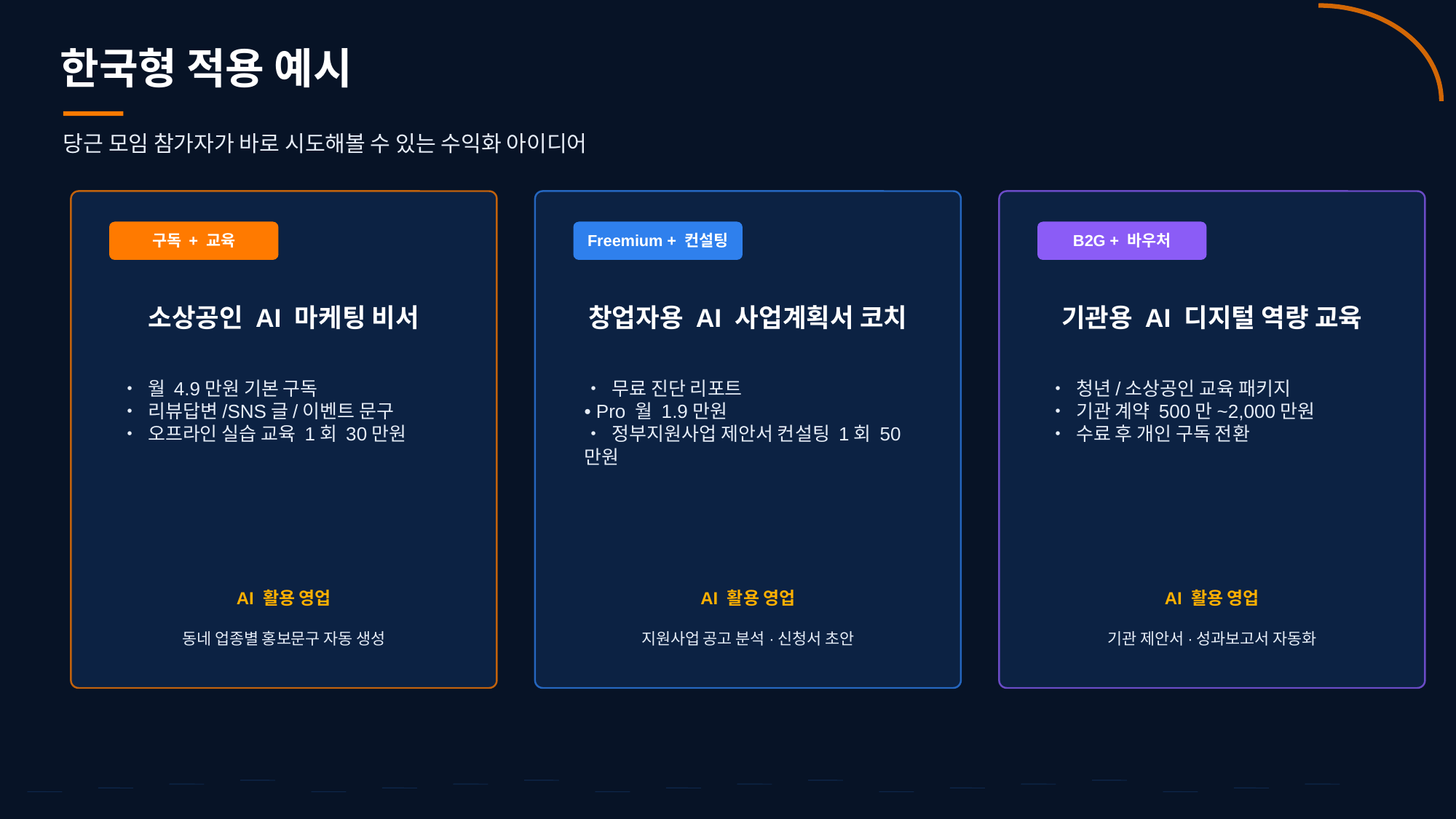

한국형 적용 예시

당근 모임 참가자가 바로 시도해볼 수 있는 수익화 아이디어

구독 + 교육
Freemium + 컨설팅
B2G + 바우처
소상공인 AI 마케팅 비서
창업자용 AI 사업계획서 코치
기관용 AI 디지털 역량 교육
• 월 4.9만원 기본 구독
• 리뷰답변/SNS글/이벤트 문구
• 오프라인 실습 교육 1회 30만원
• 무료 진단 리포트
• Pro 월 1.9만원
• 정부지원사업 제안서 컨설팅 1회 50만원
• 청년/소상공인 교육 패키지
• 기관 계약 500만~2,000만원
• 수료 후 개인 구독 전환
AI 활용 영업
AI 활용 영업
AI 활용 영업
동네 업종별 홍보문구 자동 생성
지원사업 공고 분석·신청서 초안
기관 제안서·성과보고서 자동화